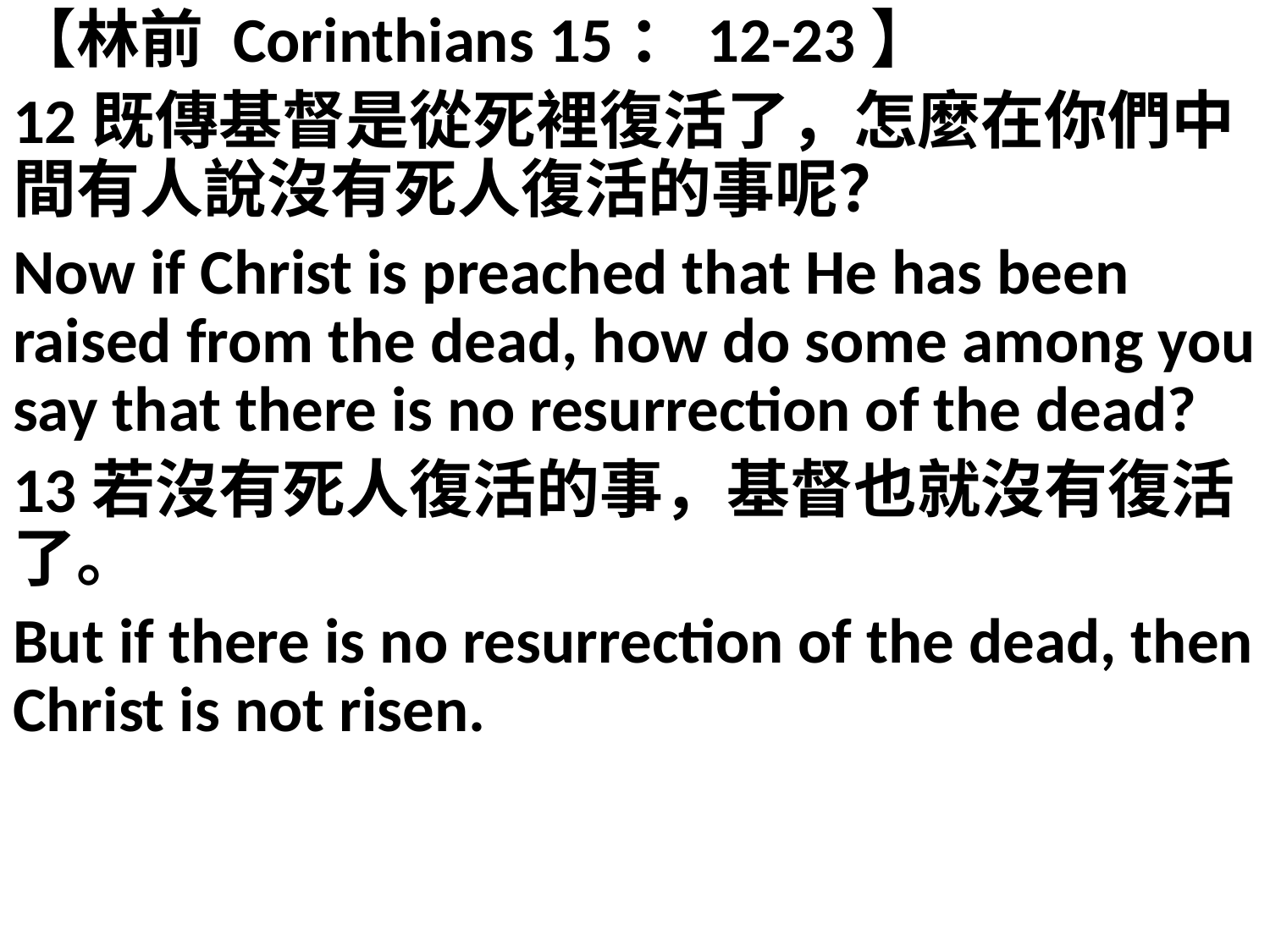

【林前 Corinthians 15：12-23】
12既傳基督是從死裡復活了，怎麼在你們中間有人說沒有死人復活的事呢？
Now if Christ is preached that He has been raised from the dead, how do some among you say that there is no resurrection of the dead?
13若沒有死人復活的事，基督也就沒有復活了。
But if there is no resurrection of the dead, then Christ is not risen.